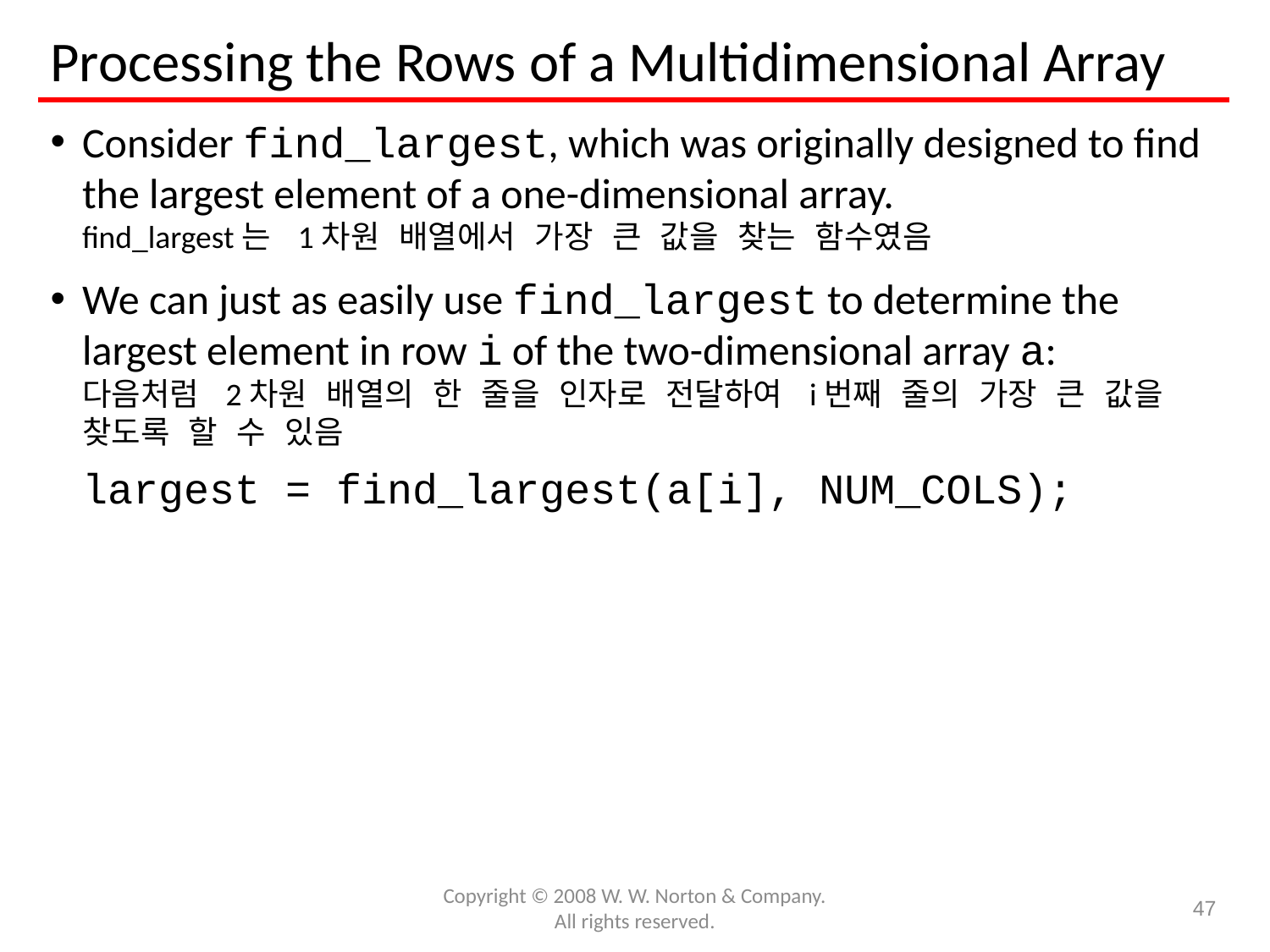

# Processing the Rows of a Multidimensional Array
Consider find_largest, which was originally designed to find the largest element of a one-dimensional array.
find_largest는 1차원 배열에서 가장 큰 값을 찾는 함수였음
We can just as easily use find_largest to determine the largest element in row i of the two-dimensional array a:
다음처럼 2차원 배열의 한 줄을 인자로 전달하여 i번째 줄의 가장 큰 값을 찾도록 할 수 있음
	largest = find_largest(a[i], NUM_COLS);
Copyright © 2008 W. W. Norton & Company.
All rights reserved.
47